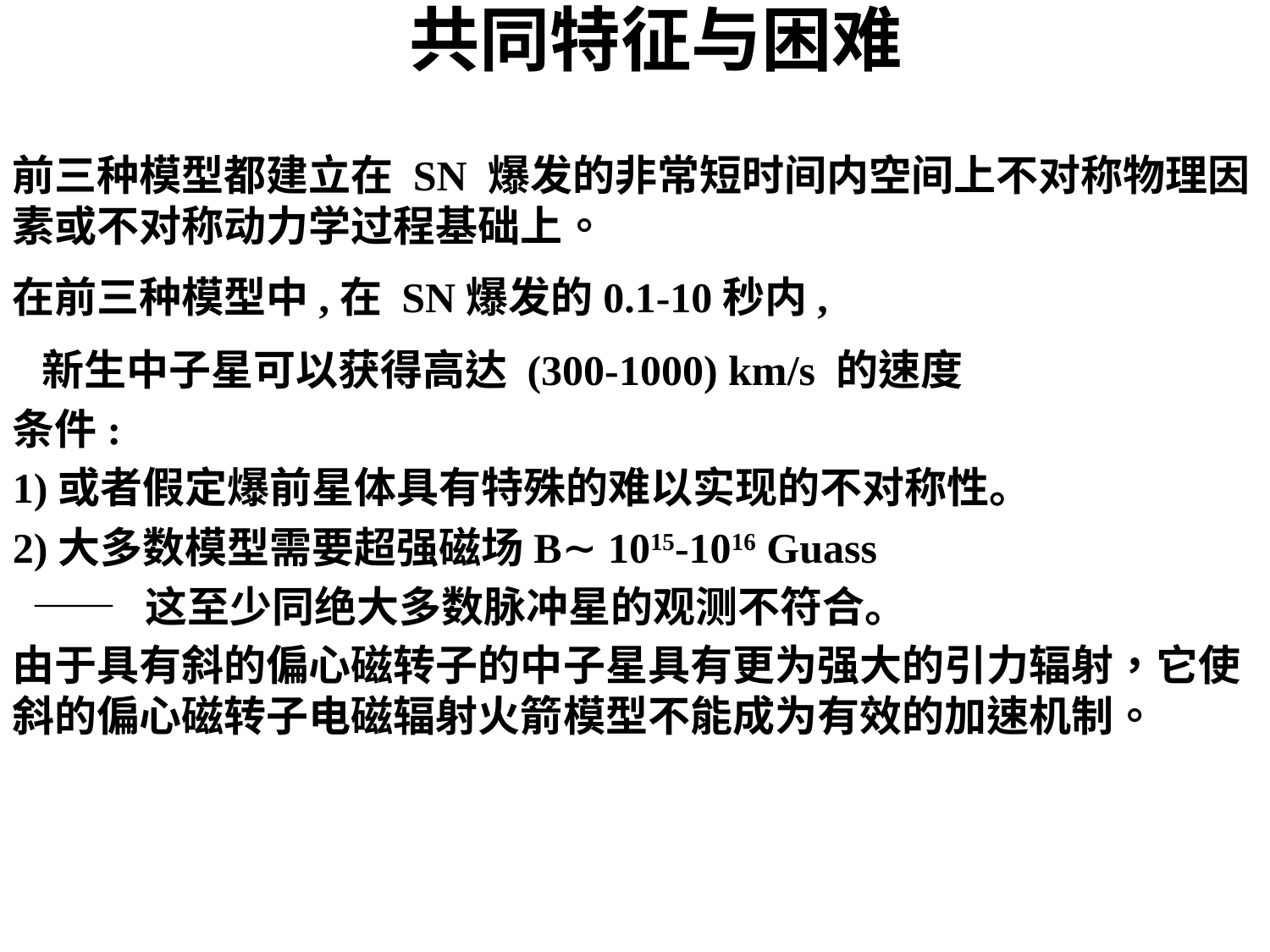

# 共同特征与困难
前三种模型都建立在 SN 爆发的非常短时间内空间上不对称物理因素或不对称动力学过程基础上。
在前三种模型中,在 SN爆发的0.1-10秒内,
  新生中子星可以获得高达 (300-1000) km/s 的速度
条件:
1)或者假定爆前星体具有特殊的难以实现的不对称性。
2)大多数模型需要超强磁场B∼ 1015-1016 Guass
  ——  这至少同绝大多数脉冲星的观测不符合。
由于具有斜的偏心磁转子的中子星具有更为强大的引力辐射，它使斜的偏心磁转子电磁辐射火箭模型不能成为有效的加速机制。